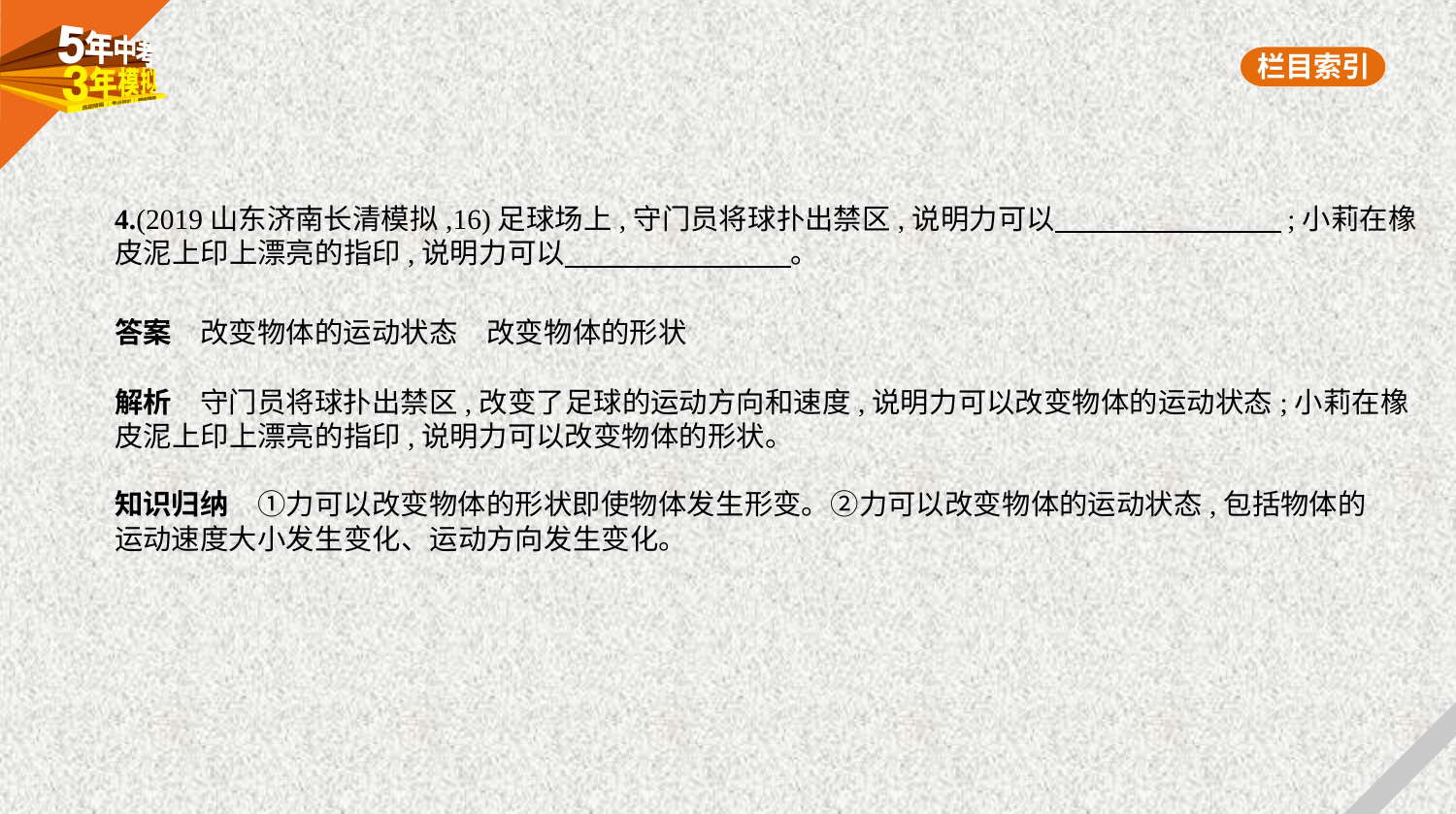

4.(2019山东济南长清模拟,16)足球场上,守门员将球扑出禁区,说明力可以　　　　　　　    ;小莉在橡
皮泥上印上漂亮的指印,说明力可以　　　　　　　    。
答案　改变物体的运动状态　改变物体的形状
解析　守门员将球扑出禁区,改变了足球的运动方向和速度,说明力可以改变物体的运动状态;小莉在橡
皮泥上印上漂亮的指印,说明力可以改变物体的形状。
知识归纳　①力可以改变物体的形状即使物体发生形变。②力可以改变物体的运动状态,包括物体的
运动速度大小发生变化、运动方向发生变化。